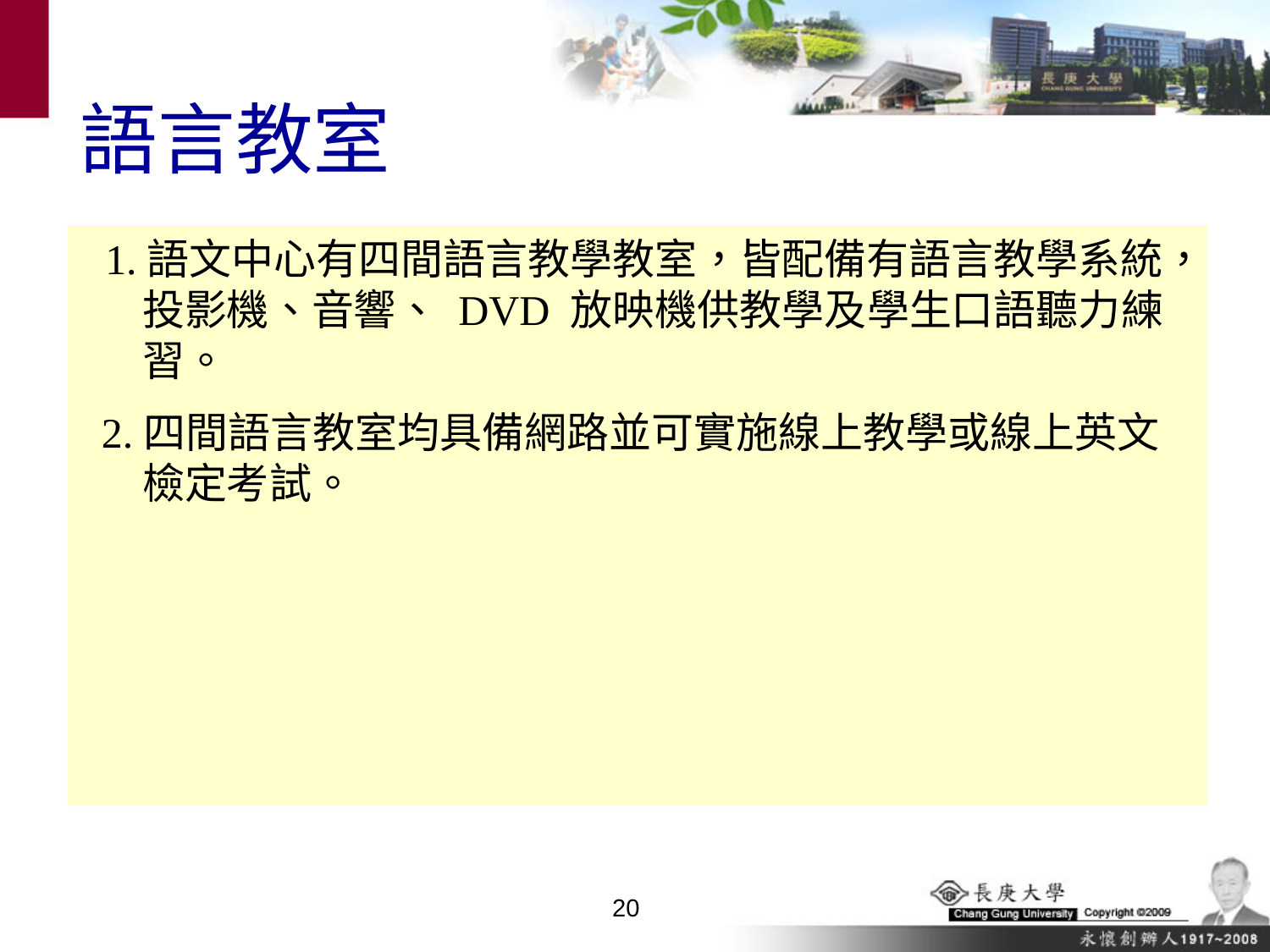

# 語言教室
1.語文中心有四間語言教學教室，皆配備有語言教學系統，投影機、音響、 DVD 放映機供教學及學生口語聽力練習。
  2.四間語言教室均具備網路並可實施線上教學或線上英文檢定考試。
20